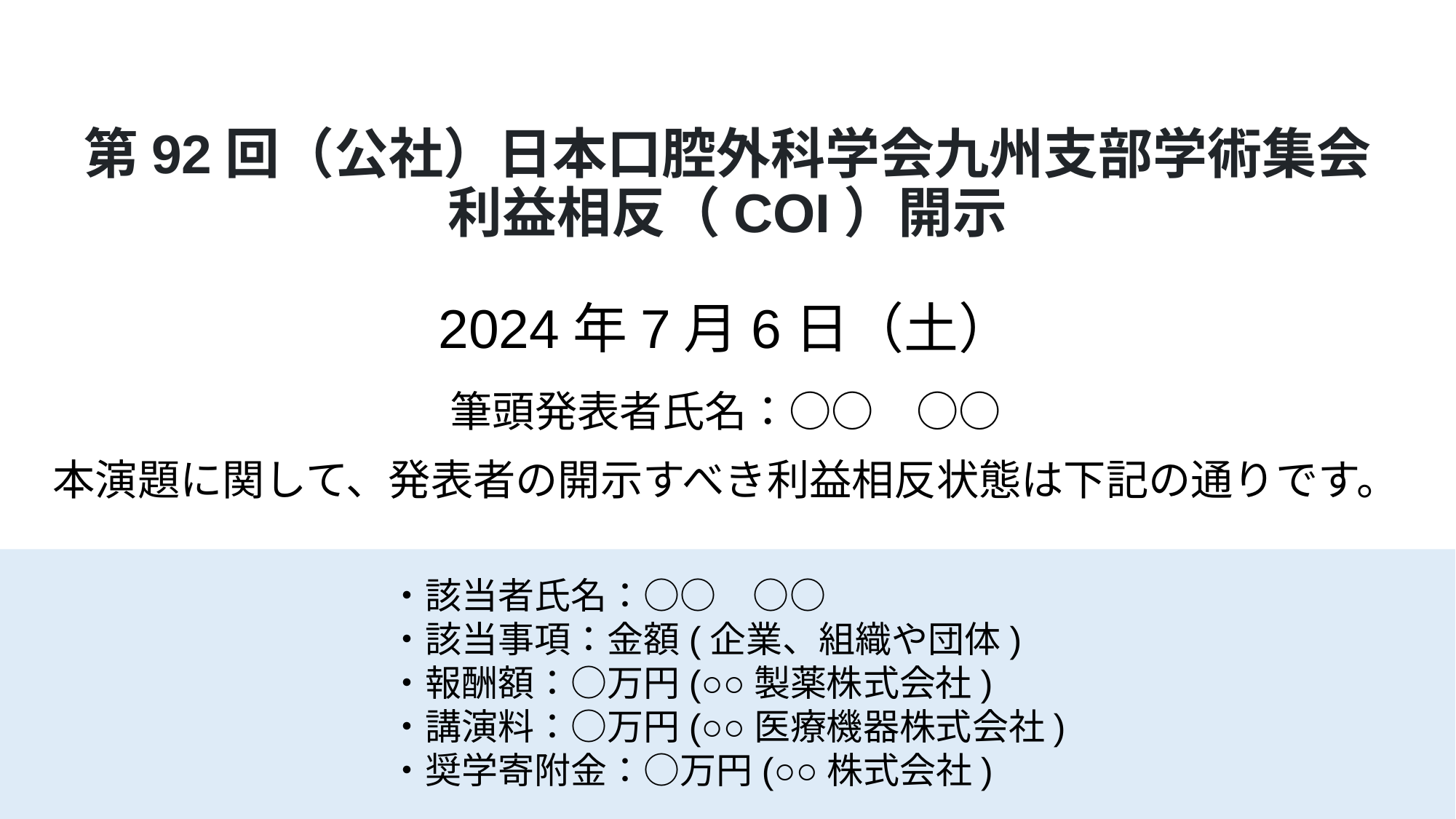

# 第92回（公社）日本口腔外科学会九州支部学術集会 利益相反（COI）開示
2024年7月6日（土）
筆頭発表者氏名：○○　○○
本演題に関して、発表者の開示すべき利益相反状態は下記の通りです。

・該当者氏名：○○　○○
・該当事項：金額(企業、組織や団体)
・報酬額：○万円(○○製薬株式会社)
・講演料：○万円(○○医療機器株式会社)
・奨学寄附金：○万円(○○株式会社)